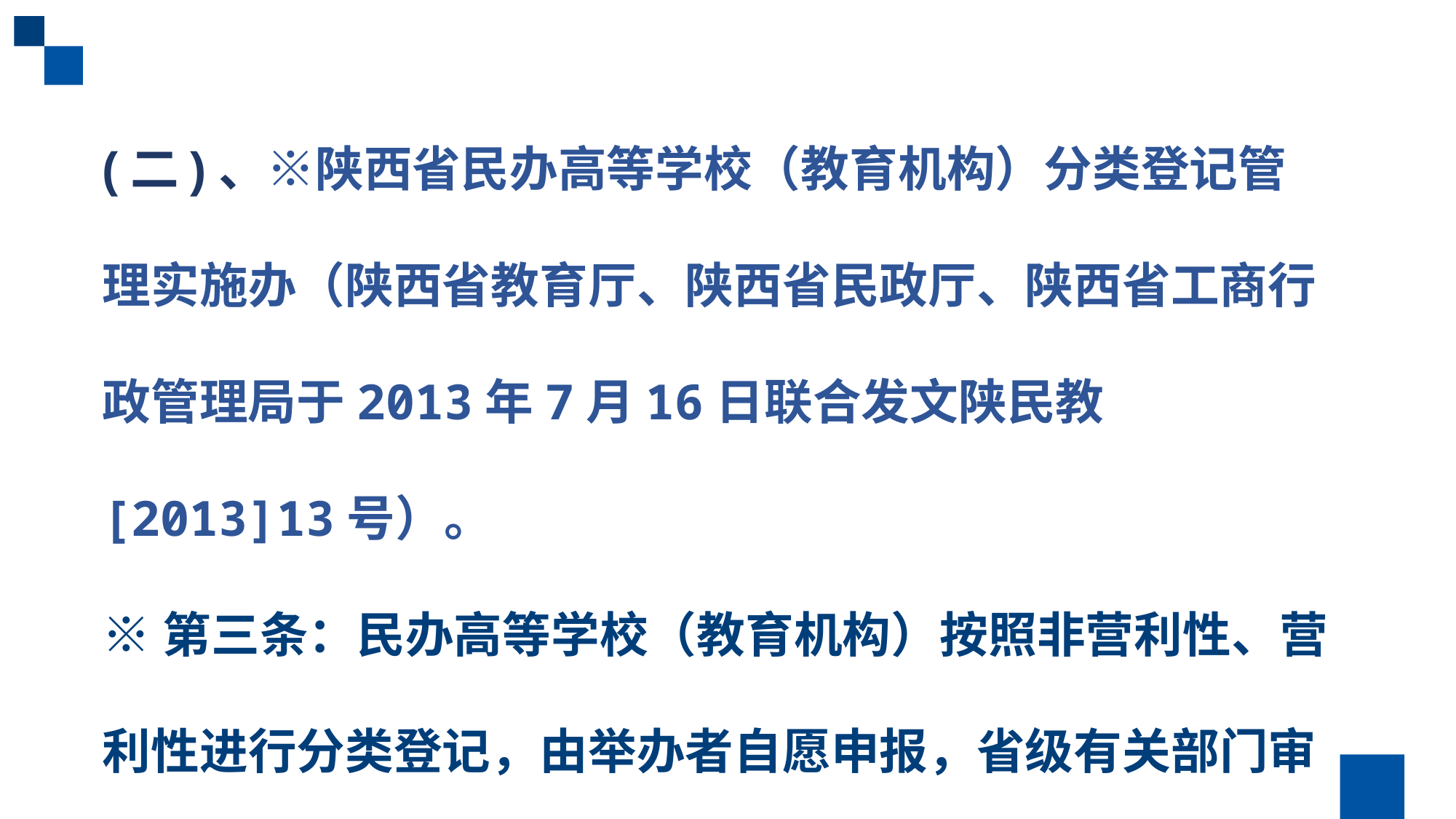

(二)、※陕西省民办高等学校（教育机构）分类登记管理实施办（陕西省教育厅、陕西省民政厅、陕西省工商行政管理局于2013年7月16日联合发文陕民教[2013]13号）。
※第三条：民办高等学校（教育机构）按照非营利性、营利性进行分类登记，由举办者自愿申报，省级有关部门审核确定。

84